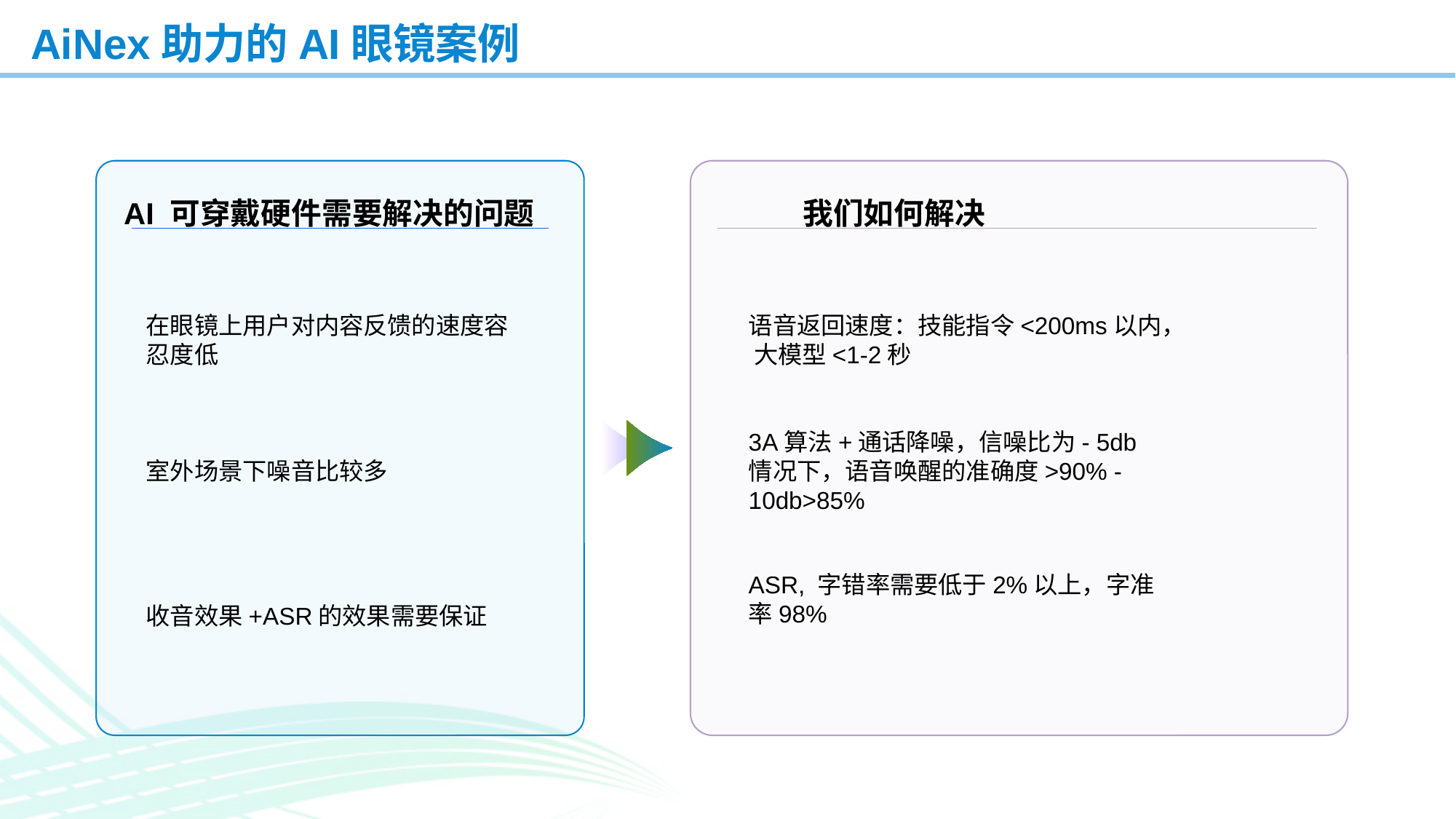

# AiNex助力的AI眼镜案例

我们如何解决
AI 可穿戴硬件需要解决的问题
在眼镜上用户对内容反馈的速度容忍度低

室外场景下噪音比较多

收音效果+ASR的效果需要保证
语音返回速度：技能指令<200ms以内， 大模型<1-2秒

3A算法+通话降噪，信噪比为- 5db情况下，语音唤醒的准确度>90% -10db>85%

ASR, 字错率需要低于2%以上，字准率98%